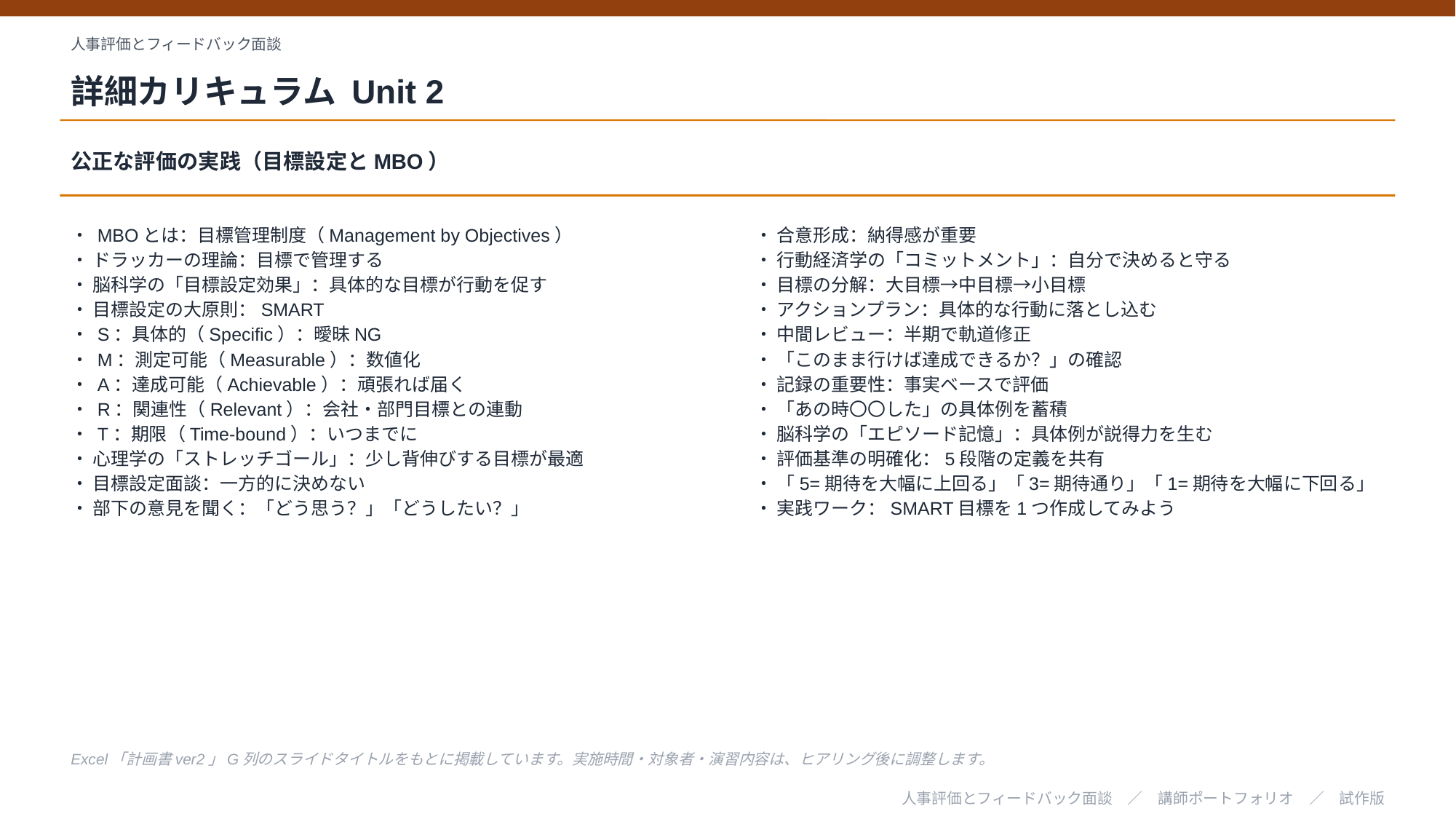

人事評価とフィードバック面談
詳細カリキュラム Unit 2

公正な評価の実践（目標設定とMBO）

・ MBOとは：目標管理制度（Management by Objectives）
・ ドラッカーの理論：目標で管理する
・ 脳科学の「目標設定効果」：具体的な目標が行動を促す
・ 目標設定の大原則：SMART
・ S：具体的（Specific）：曖昧NG
・ M：測定可能（Measurable）：数値化
・ A：達成可能（Achievable）：頑張れば届く
・ R：関連性（Relevant）：会社・部門目標との連動
・ T：期限（Time-bound）：いつまでに
・ 心理学の「ストレッチゴール」：少し背伸びする目標が最適
・ 目標設定面談：一方的に決めない
・ 部下の意見を聞く：「どう思う？」「どうしたい？」
・ 合意形成：納得感が重要
・ 行動経済学の「コミットメント」：自分で決めると守る
・ 目標の分解：大目標→中目標→小目標
・ アクションプラン：具体的な行動に落とし込む
・ 中間レビュー：半期で軌道修正
・ 「このまま行けば達成できるか？」の確認
・ 記録の重要性：事実ベースで評価
・ 「あの時〇〇した」の具体例を蓄積
・ 脳科学の「エピソード記憶」：具体例が説得力を生む
・ 評価基準の明確化：5段階の定義を共有
・ 「5=期待を大幅に上回る」「3=期待通り」「1=期待を大幅に下回る」
・ 実践ワーク：SMART目標を1つ作成してみよう
Excel「計画書ver2」G列のスライドタイトルをもとに掲載しています。実施時間・対象者・演習内容は、ヒアリング後に調整します。
人事評価とフィードバック面談　／　講師ポートフォリオ　／　試作版